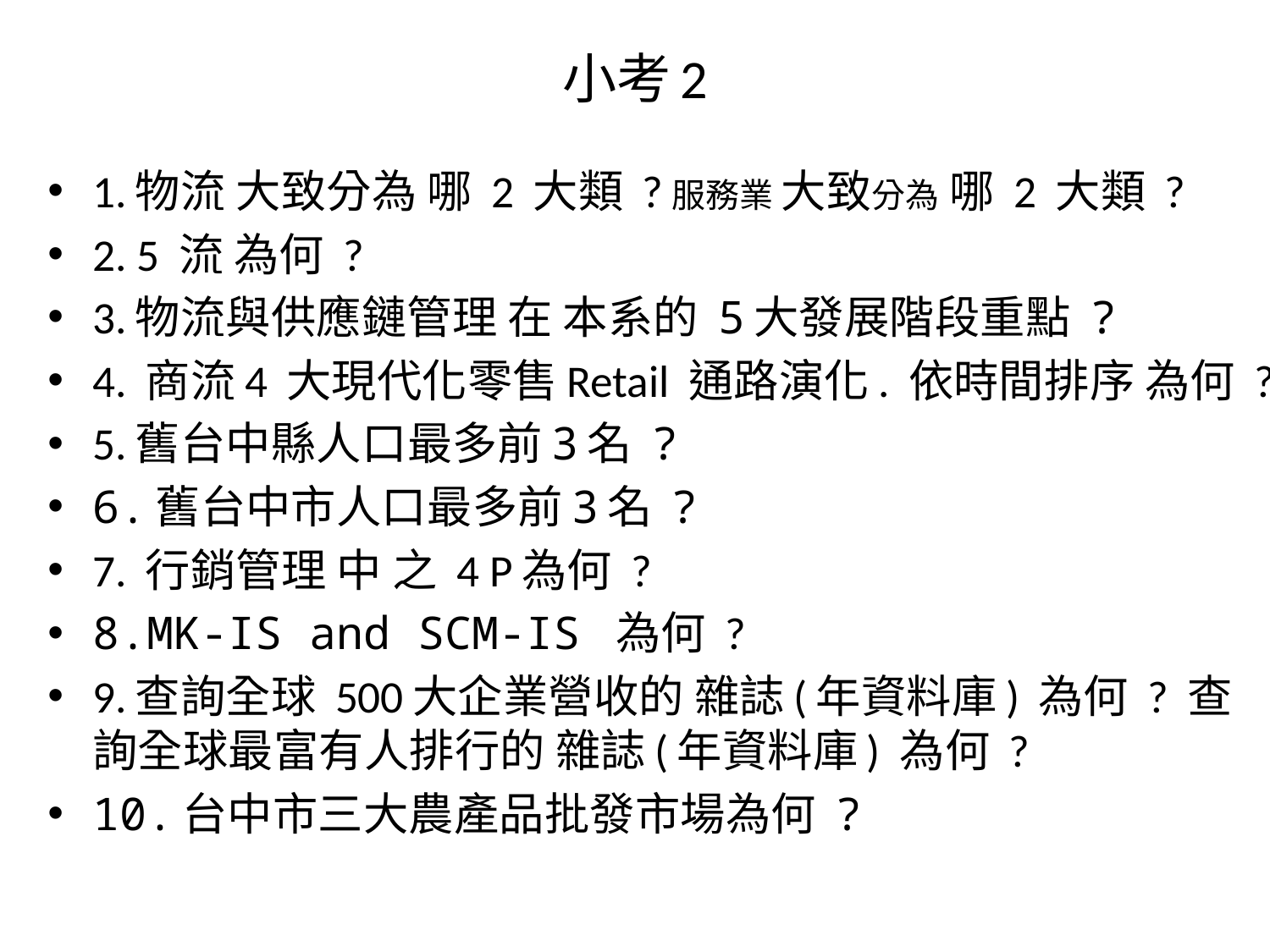

# 小考2
1.物流 大致分為 哪 2 大類 ?服務業 大致分為 哪 2 大類 ?
2. 5 流 為何 ?
3.物流與供應鏈管理 在 本系的 5大發展階段重點 ?
4. 商流4 大現代化零售Retail 通路演化. 依時間排序 為何 ?
5.舊台中縣人口最多前3名 ?
6.舊台中市人口最多前3名 ?
7. 行銷管理 中 之 4 P為何 ?
8.MK-IS and SCM-IS 為何 ?
9.查詢全球 500大企業營收的 雜誌(年資料庫) 為何 ? 查詢全球最富有人排行的 雜誌(年資料庫) 為何 ?
10.台中市三大農產品批發市場為何 ?